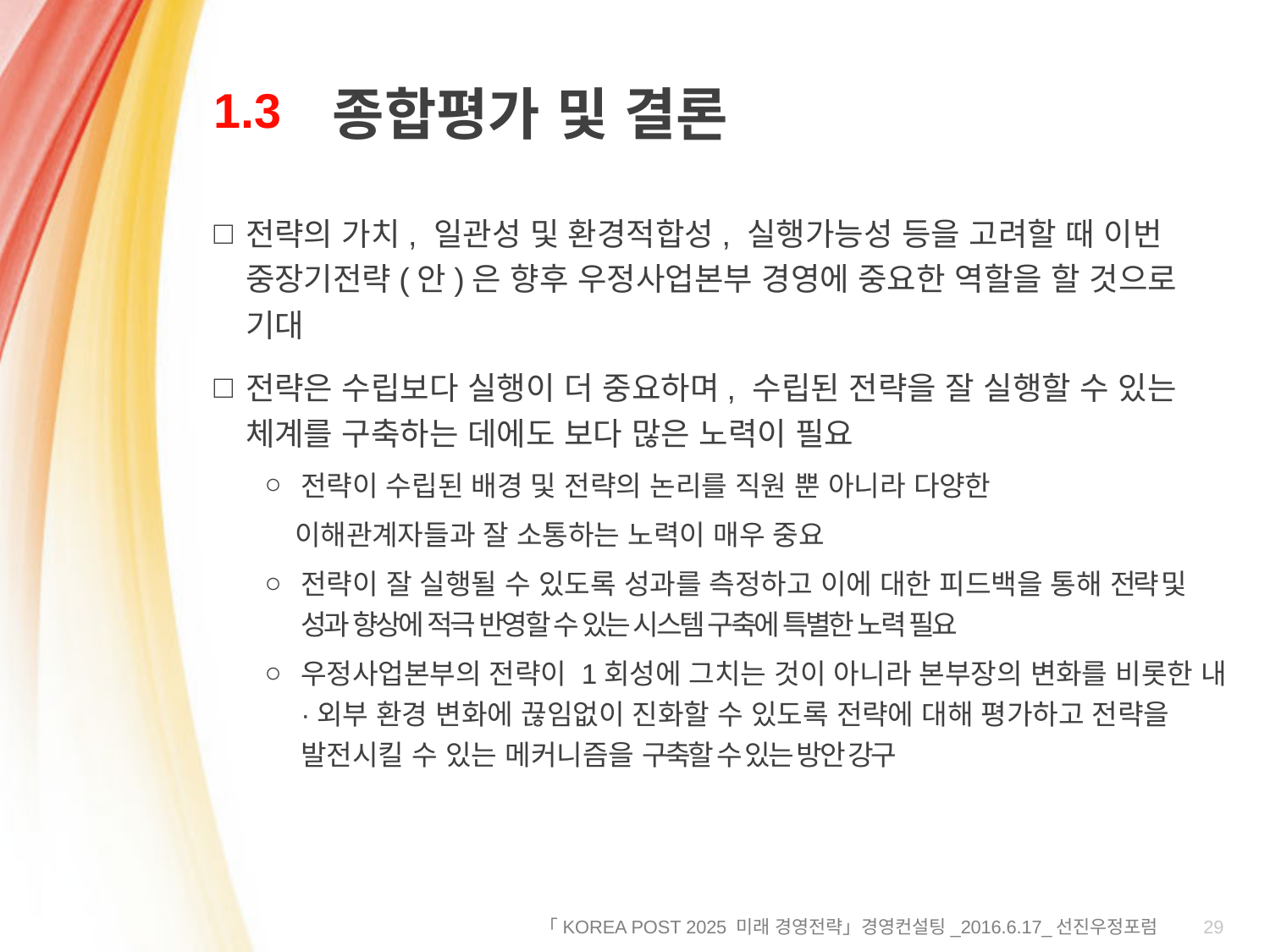

# 1.3
종합평가 및 결론
전략의 가치, 일관성 및 환경적합성, 실행가능성 등을 고려할 때 이번 중장기전략(안)은 향후 우정사업본부 경영에 중요한 역할을 할 것으로 기대
전략은 수립보다 실행이 더 중요하며, 수립된 전략을 잘 실행할 수 있는 체계를 구축하는 데에도 보다 많은 노력이 필요
전략이 수립된 배경 및 전략의 논리를 직원 뿐 아니라 다양한
   이해관계자들과 잘 소통하는 노력이 매우 중요
전략이 잘 실행될 수 있도록 성과를 측정하고 이에 대한 피드백을 통해 전략 및 성과 향상에 적극 반영할 수 있는 시스템 구축에 특별한 노력 필요
우정사업본부의 전략이 1회성에 그치는 것이 아니라 본부장의 변화를 비롯한 내·외부 환경 변화에 끊임없이 진화할 수 있도록 전략에 대해 평가하고 전략을 발전시킬 수 있는 메커니즘을 구축할 수 있는 방안 강구
29